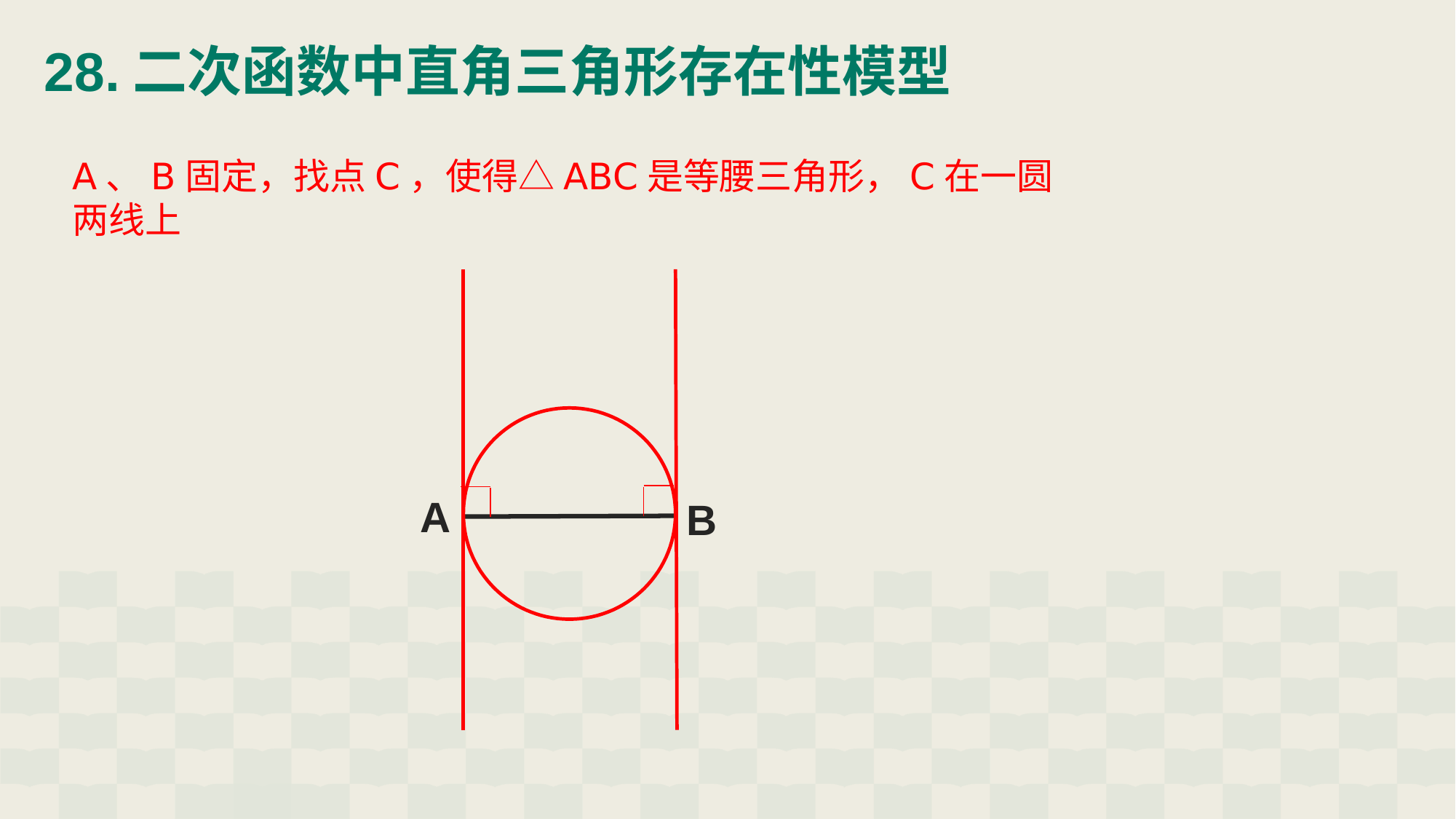

# 28.二次函数中直角三角形存在性模型
A、B固定，找点C，使得△ABC是等腰三角形，C在一圆两线上

A
B